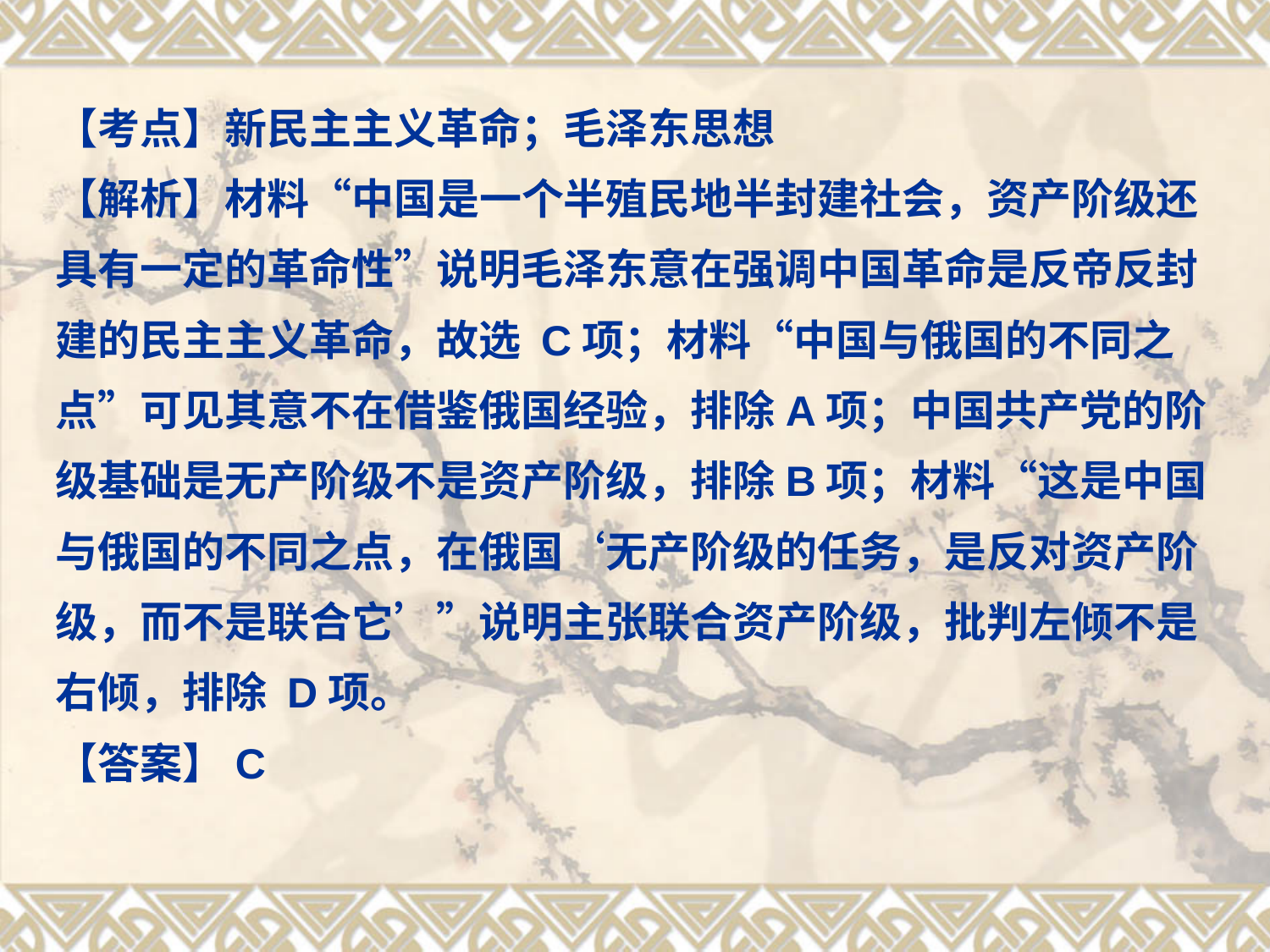

【考点】新民主主义革命；毛泽东思想
【解析】材料“中国是一个半殖民地半封建社会，资产阶级还具有一定的革命性”说明毛泽东意在强调中国革命是反帝反封建的民主主义革命，故选 C项；材料“中国与俄国的不同之点”可见其意不在借鉴俄国经验，排除A项；中国共产党的阶级基础是无产阶级不是资产阶级，排除B项；材料“这是中国与俄国的不同之点，在俄国‘无产阶级的任务，是反对资产阶级，而不是联合它’”说明主张联合资产阶级，批判左倾不是右倾，排除 D项。
【答案】C